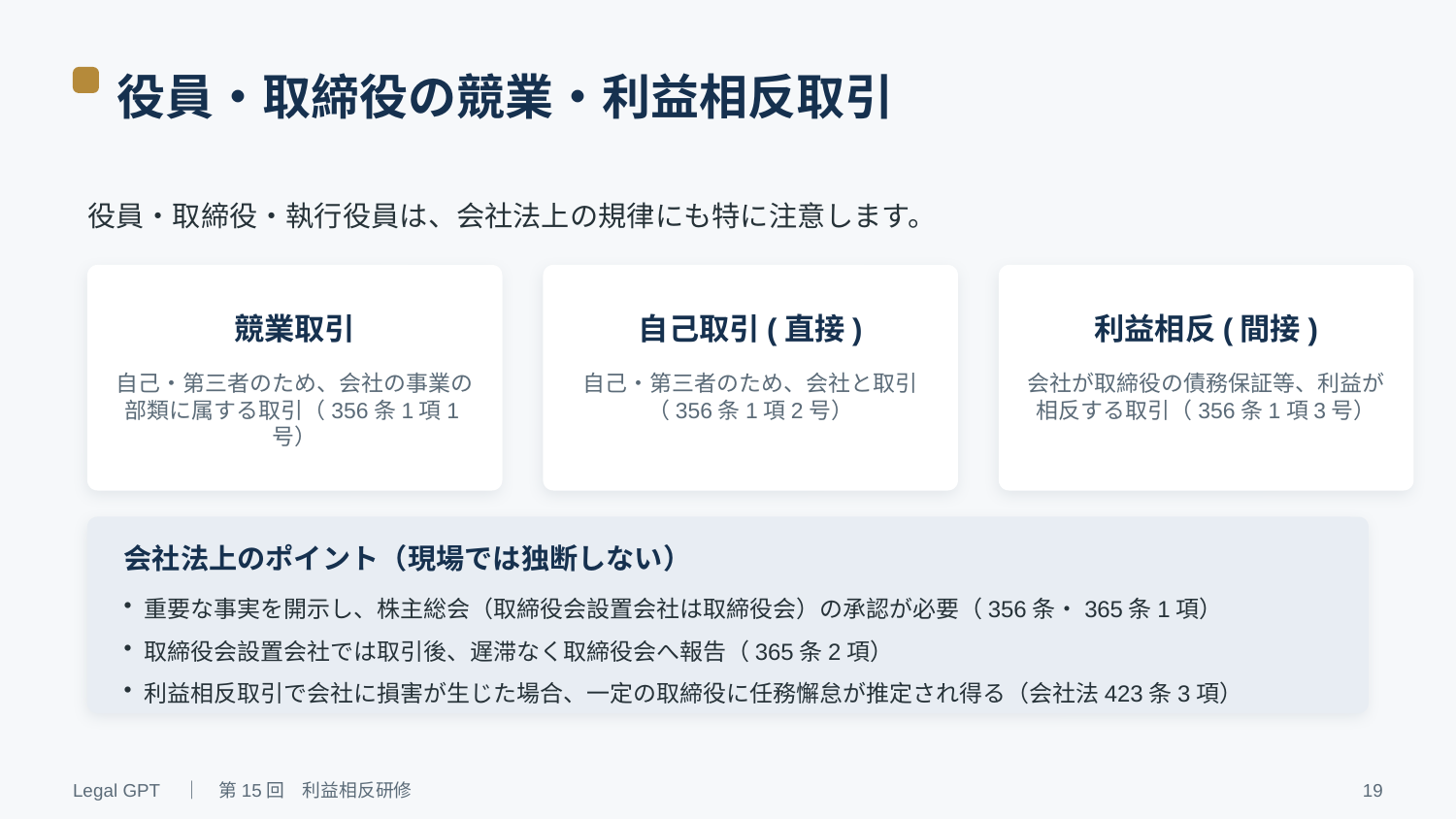

役員・取締役の競業・利益相反取引

役員・取締役・執行役員は、会社法上の規律にも特に注意します。

競業取引
自己取引(直接)
利益相反(間接)
自己・第三者のため、会社の事業の部類に属する取引（356条1項1号）
自己・第三者のため、会社と取引（356条1項2号）
会社が取締役の債務保証等、利益が相反する取引（356条1項3号）

会社法上のポイント（現場では独断しない）
重要な事実を開示し、株主総会（取締役会設置会社は取締役会）の承認が必要（356条・365条1項）
取締役会設置会社では取引後、遅滞なく取締役会へ報告（365条2項）
利益相反取引で会社に損害が生じた場合、一定の取締役に任務懈怠が推定され得る（会社法423条3項）
Legal GPT　｜　第15回　利益相反研修
19